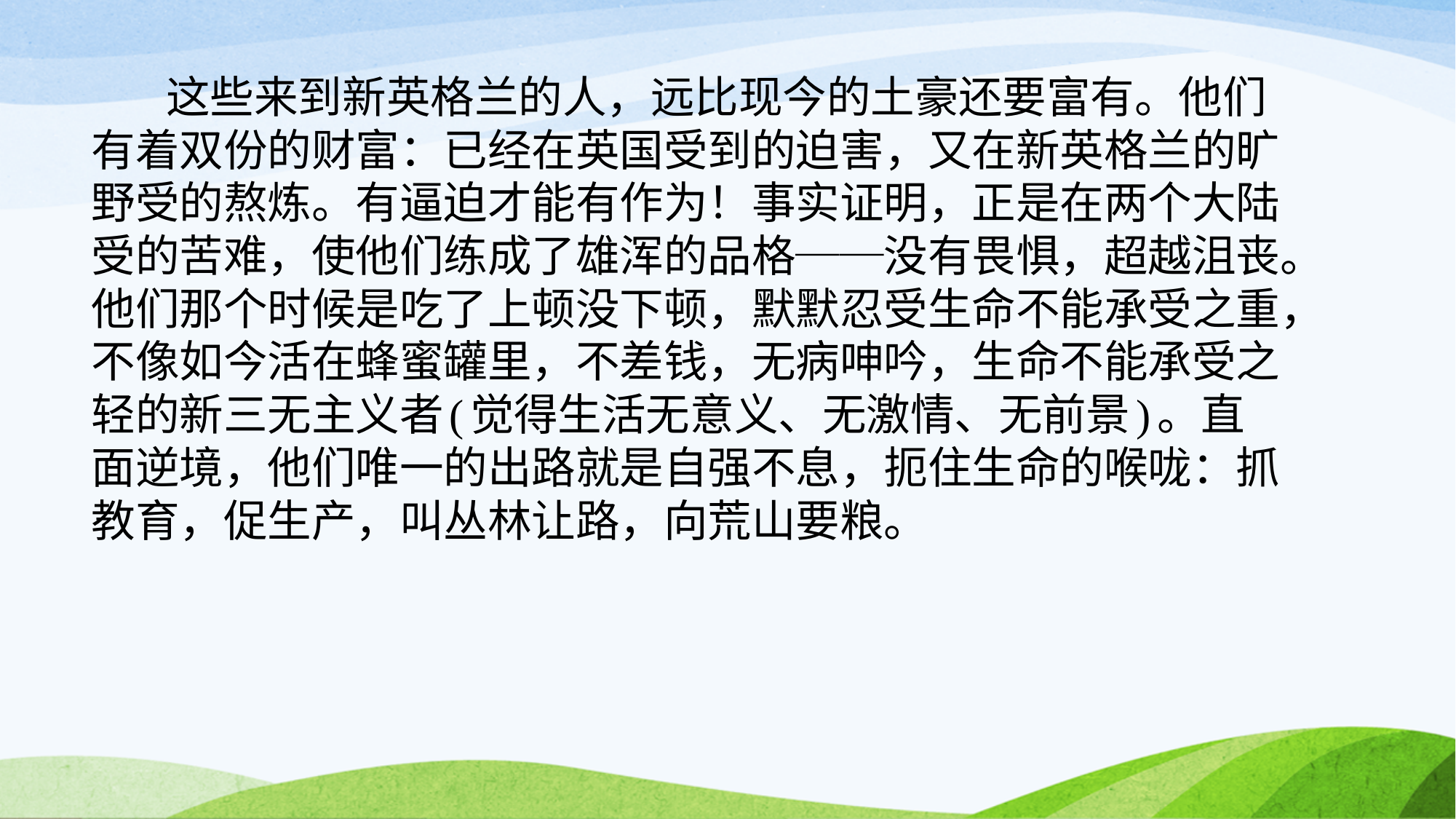

这些来到新英格兰的人，远比现今的土豪还要富有。他们有着双份的财富：已经在英国受到的迫害，又在新英格兰的旷野受的熬炼。有逼迫才能有作为！事实证明，正是在两个大陆受的苦难，使他们练成了雄浑的品格──没有畏惧，超越沮丧。他们那个时候是吃了上顿没下顿，默默忍受生命不能承受之重，不像如今活在蜂蜜罐里，不差钱，无病呻吟，生命不能承受之轻的新三无主义者(觉得生活无意义、无激情、无前景)。直面逆境，他们唯一的出路就是自强不息，扼住生命的喉咙：抓教育，促生产，叫丛林让路，向荒山要粮。